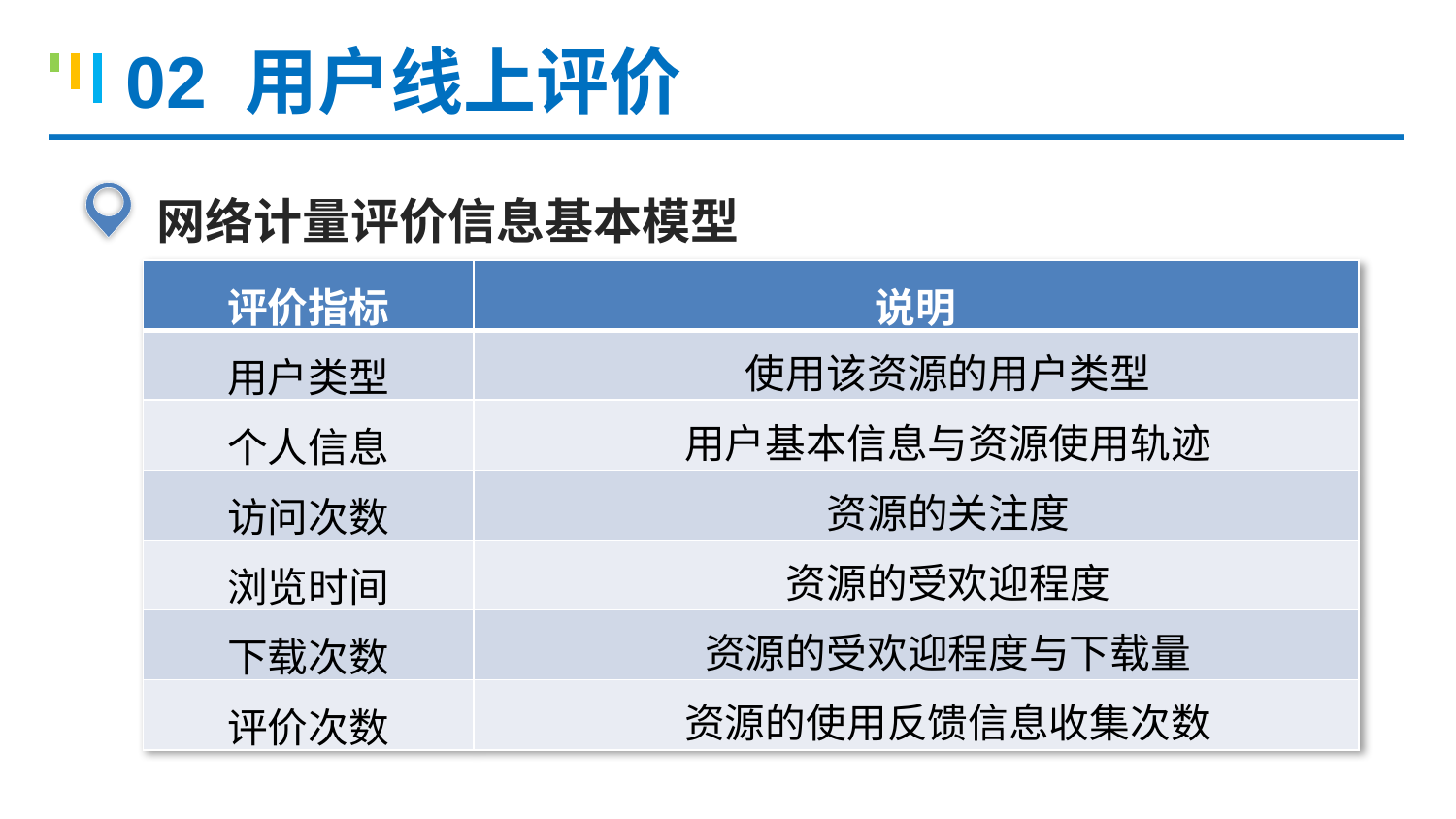

02 用户线上评价

  网络计量评价信息基本模型

| 评价指标 | 说明 |
| --- | --- |
| 用户类型 | 使用该资源的用户类型 |
| 个人信息 | 用户基本信息与资源使用轨迹 |
| 访问次数 | 资源的关注度 |
| 浏览时间 | 资源的受欢迎程度 |
| 下载次数 | 资源的受欢迎程度与下载量 |
| 评价次数 | 资源的使用反馈信息收集次数 |